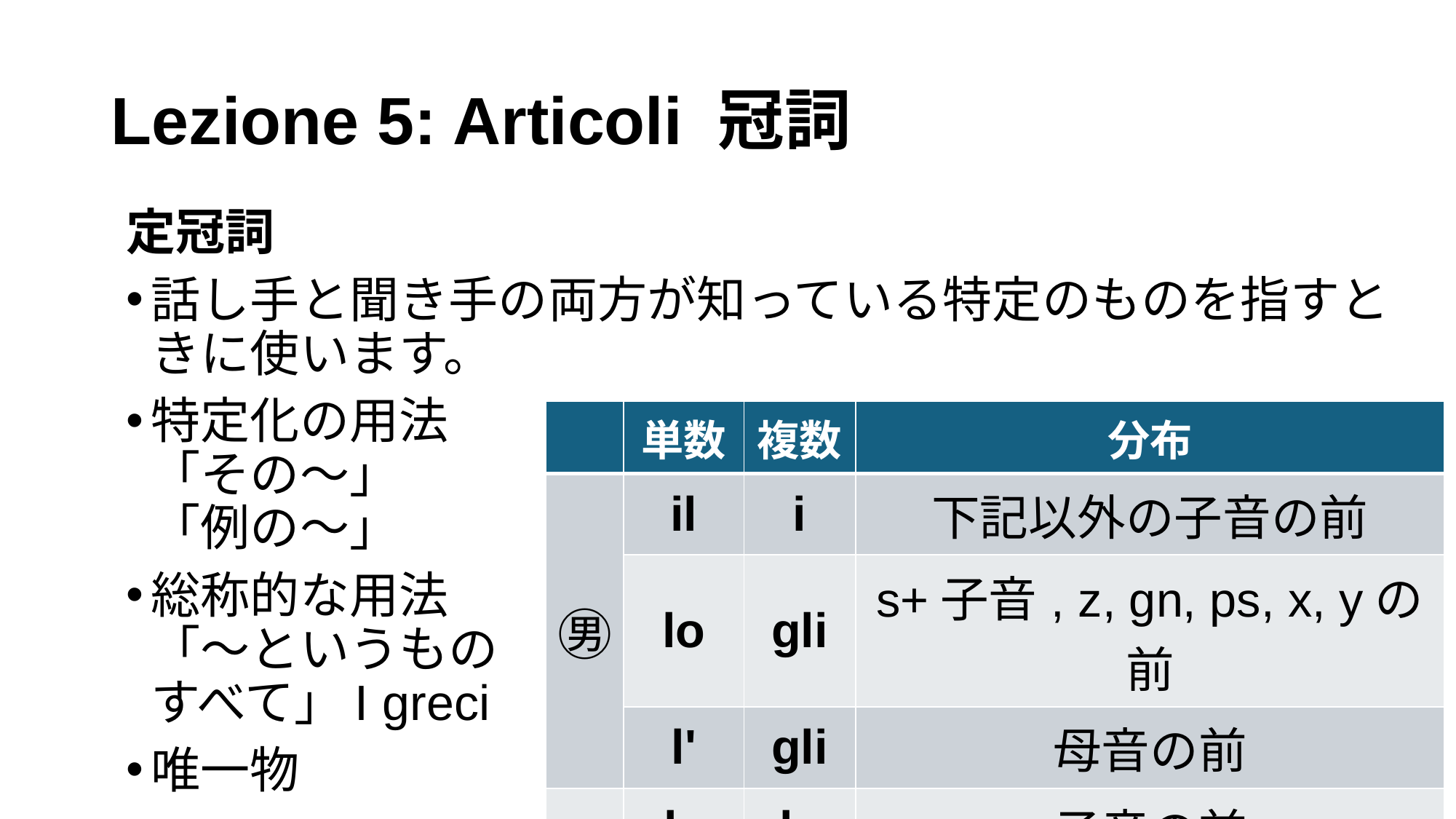

# Lezione 5: Articoli 冠詞
定冠詞
話し手と聞き手の両方が知っている特定のものを指すときに使います。
特定化の用法
「その～」
「例の～」
総称的な用法
「～というもの
すべて」I greci
唯一物

|  | 単数 | 複数 | 分布 |
| --- | --- | --- | --- |
| ㊚ | il | i | 下記以外の子音の前 |
|  | lo | gli | s+子音, z, gn, ps, x, yの前 |
|  | l' | gli | 母音の前 |
| ㊛ | la | le | 子音の前 |
|  | l' | le | 母音の前 |